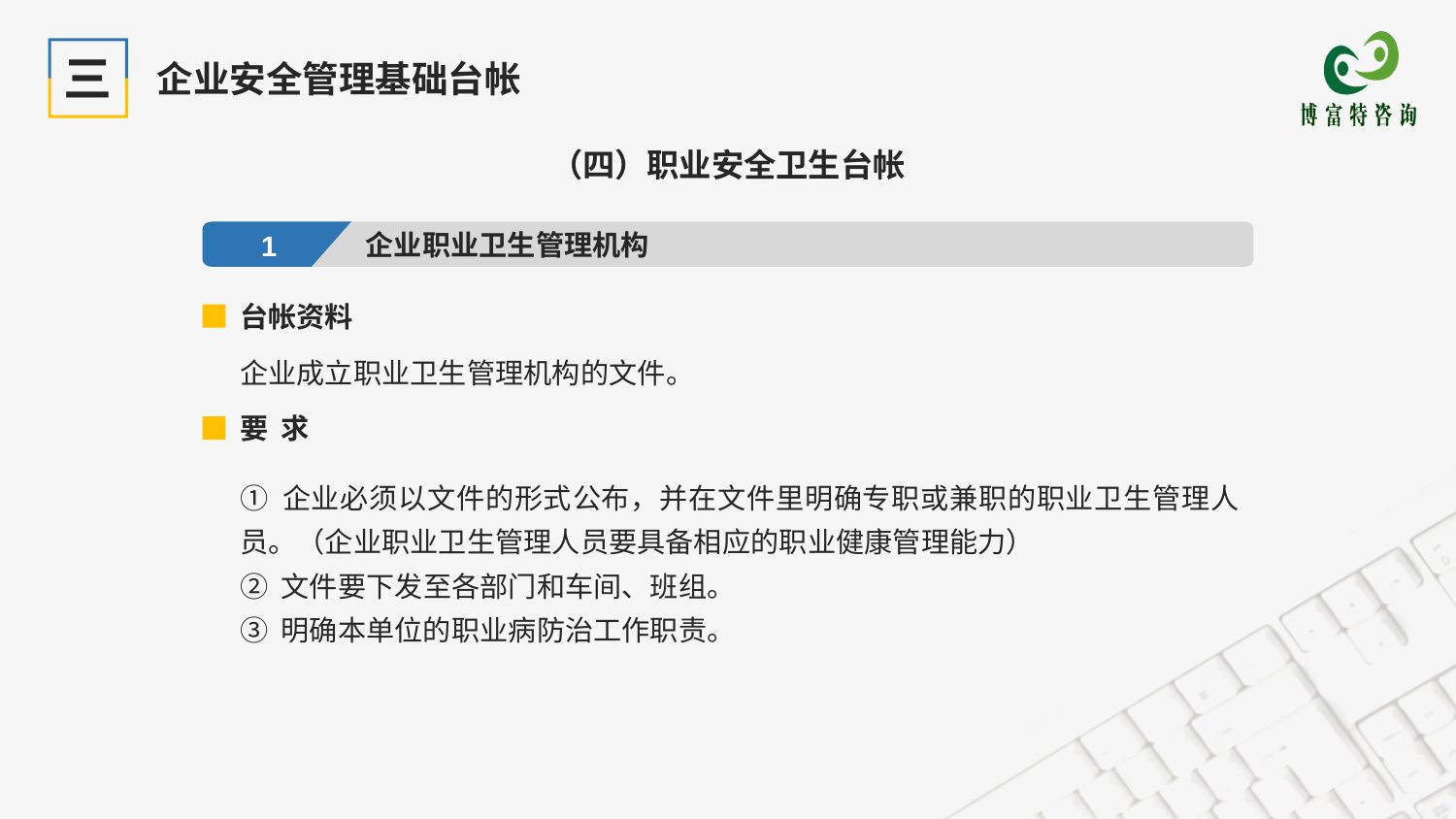

三
企业安全管理基础台帐
（四）职业安全卫生台帐
企业职业卫生管理机构
1

台帐资料
企业成立职业卫生管理机构的文件。
要  求

① 企业必须以文件的形式公布，并在文件里明确专职或兼职的职业卫生管理人员。（企业职业卫生管理人员要具备相应的职业健康管理能力）
② 文件要下发至各部门和车间、班组。
③ 明确本单位的职业病防治工作职责。